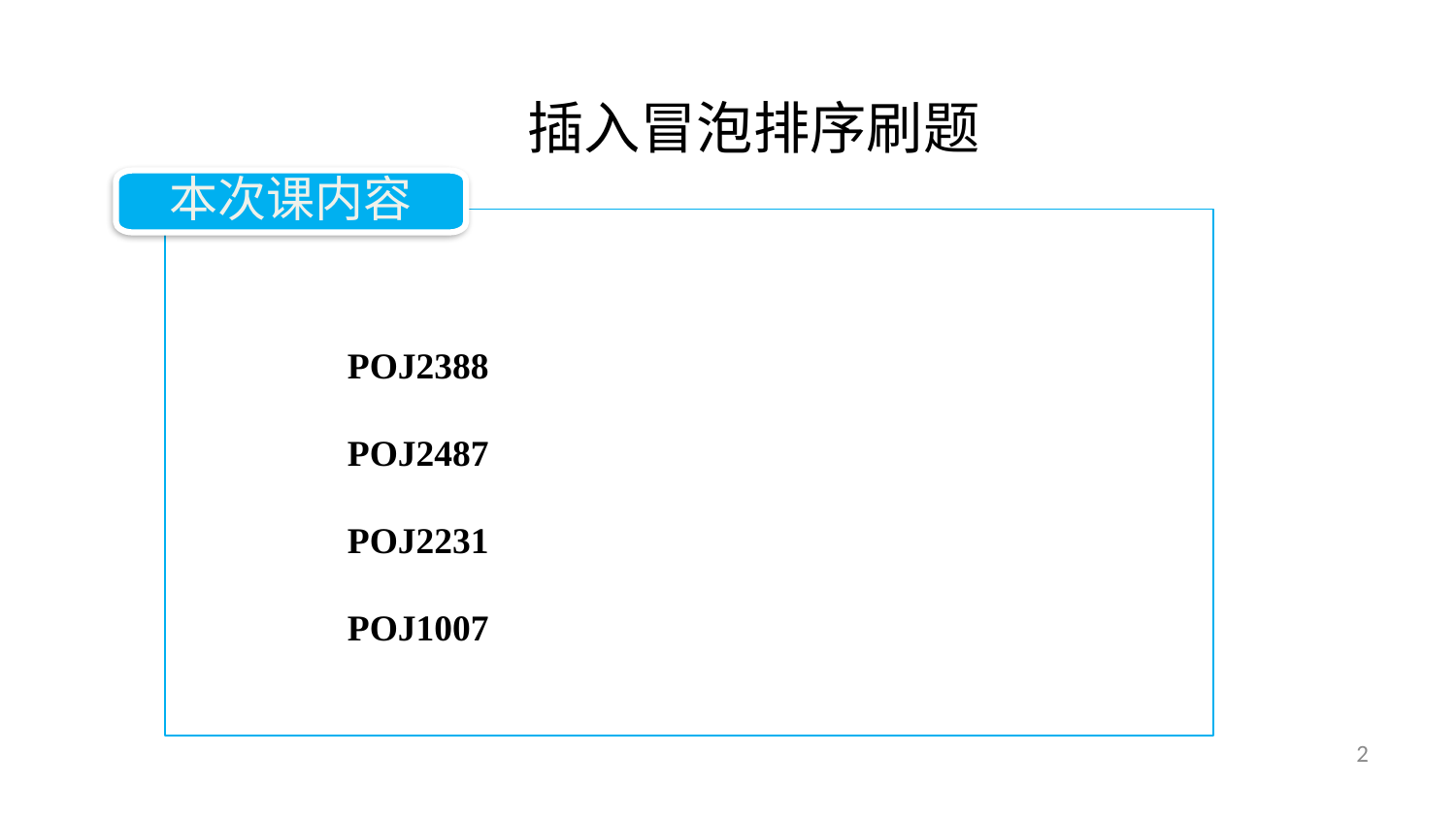

插入冒泡排序刷题
本次课内容

POJ2388
POJ2487
POJ2231
POJ1007
2